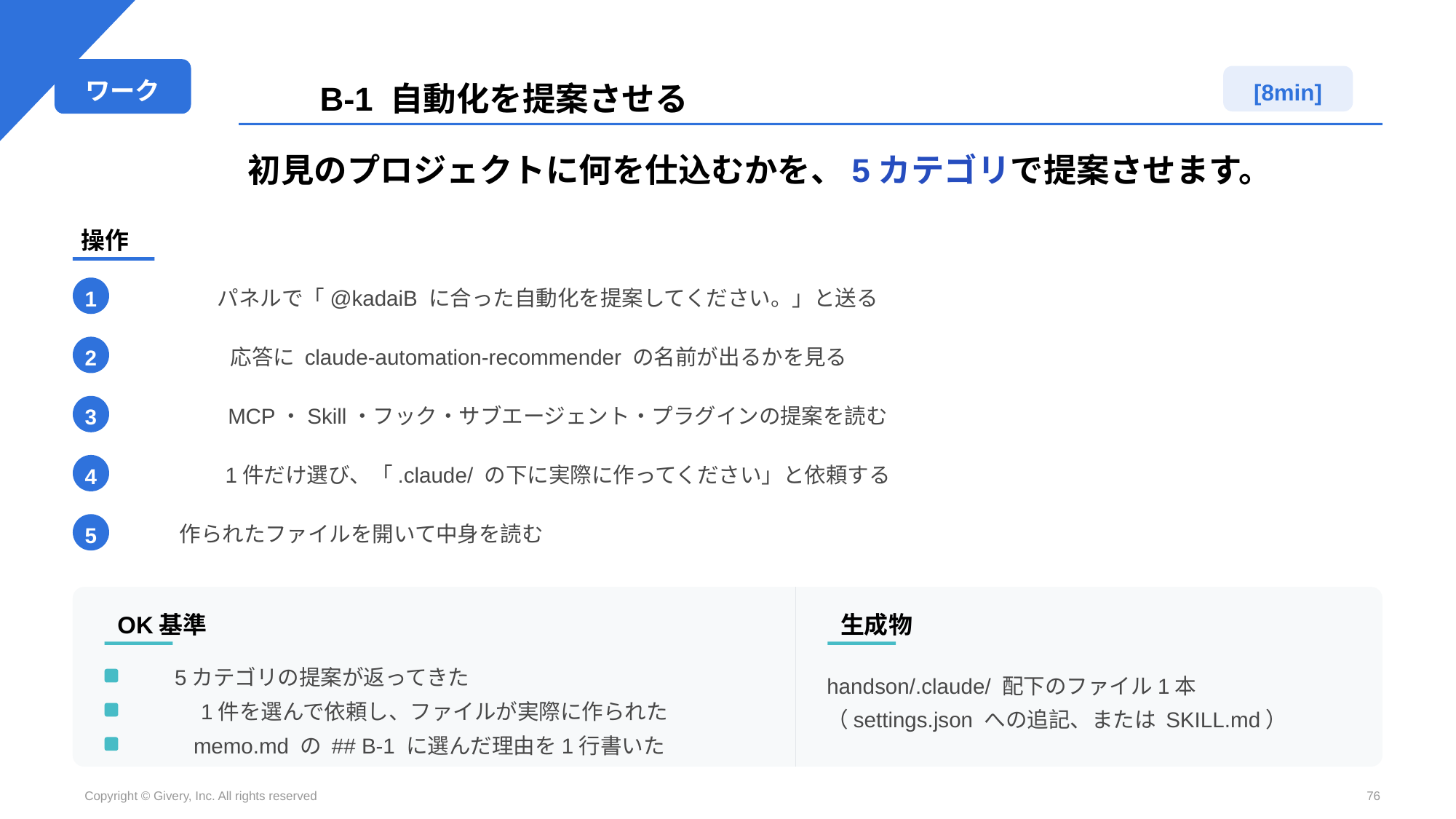

ワーク
B-1 自動化を提案させる
[8min]

初見のプロジェクトに何を仕込むかを、5カテゴリで提案させます。
操作

パネルで「@kadaiB に合った自動化を提案してください。」と送る
1

応答に claude-automation-recommender の名前が出るかを見る
2

MCP・Skill・フック・サブエージェント・プラグインの提案を読む
3

1件だけ選び、「.claude/ の下に実際に作ってください」と依頼する
4

作られたファイルを開いて中身を読む
5

OK基準
生成物

5カテゴリの提案が返ってきた
handson/.claude/ 配下のファイル1本
（settings.json への追記、または SKILL.md）

1件を選んで依頼し、ファイルが実際に作られた

memo.md の ## B-1 に選んだ理由を1行書いた

Copyright © Givery, Inc. All rights reserved
76